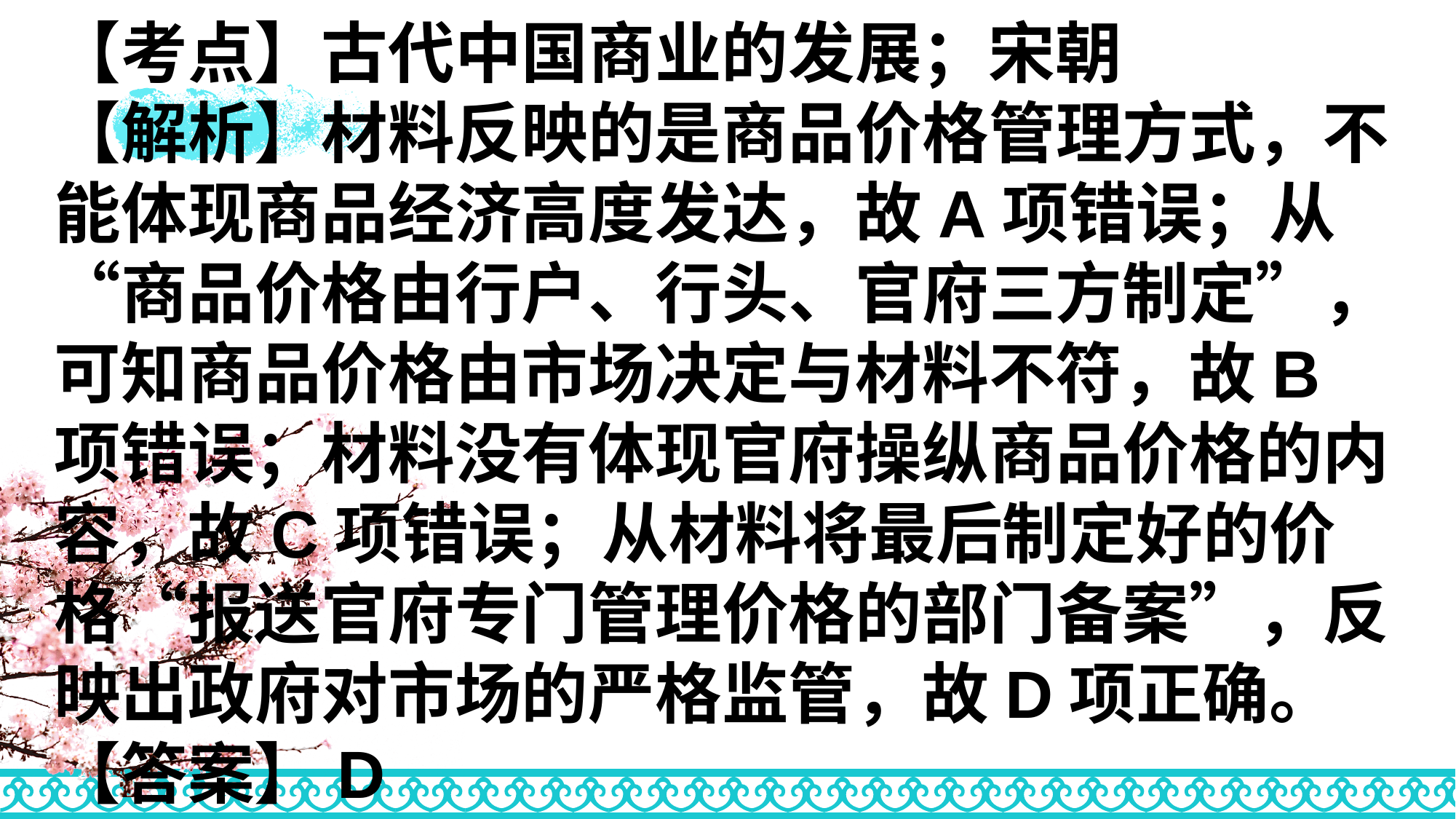

【考点】古代中国商业的发展；宋朝
【解析】材料反映的是商品价格管理方式，不能体现商品经济高度发达，故A项错误；从“商品价格由行户、行头、官府三方制定”，可知商品价格由市场决定与材料不符，故B项错误；材料没有体现官府操纵商品价格的内容，故C项错误；从材料将最后制定好的价格“报送官府专门管理价格的部门备案”，反映出政府对市场的严格监管，故D项正确。
【答案】D